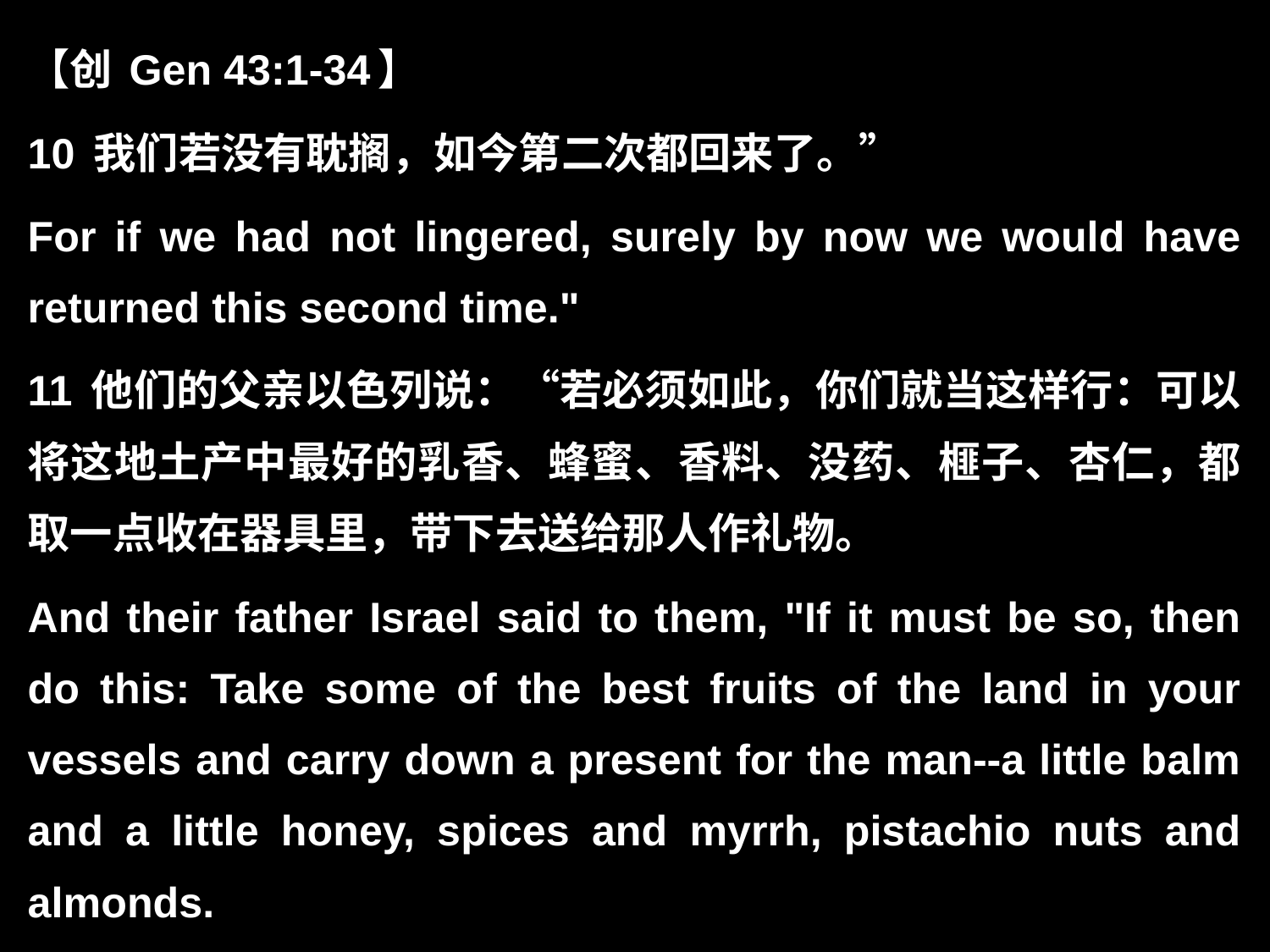

【创 Gen 43:1-34】
10 我们若没有耽搁，如今第二次都回来了。”
For if we had not lingered, surely by now we would have returned this second time."
11 他们的父亲以色列说：“若必须如此，你们就当这样行：可以将这地土产中最好的乳香、蜂蜜、香料、没药、榧子、杏仁，都取一点收在器具里，带下去送给那人作礼物。
And their father Israel said to them, "If it must be so, then do this: Take some of the best fruits of the land in your vessels and carry down a present for the man--a little balm and a little honey, spices and myrrh, pistachio nuts and almonds.